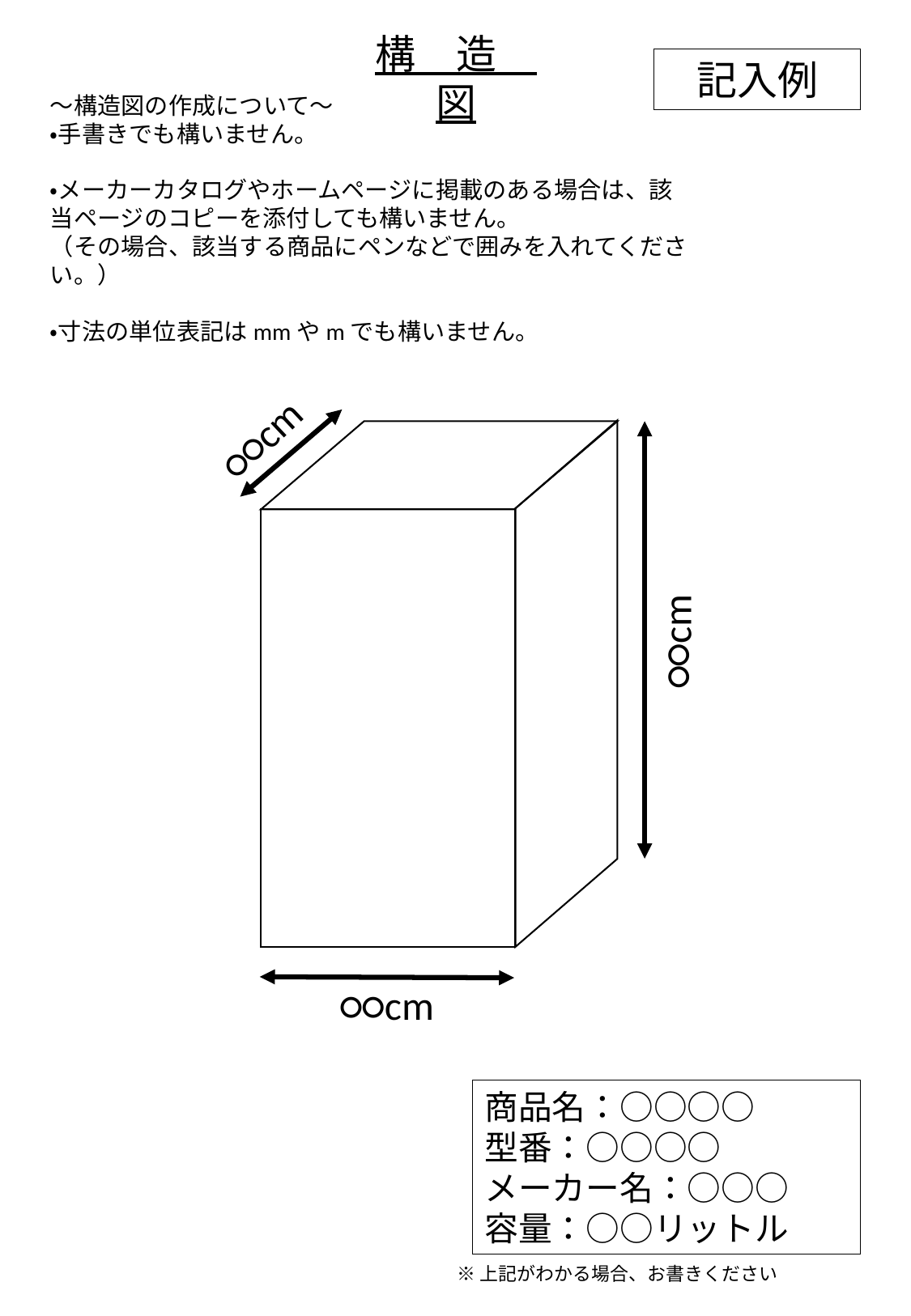

構　造　図
記入例
～構造図の作成について～
・手書きでも構いません。

・メーカーカタログやホームページに掲載のある場合は、該当ページのコピーを添付しても構いません。
（その場合、該当する商品にペンなどで囲みを入れてください。）

・寸法の単位表記はmmやmでも構いません。

○○cm

○○cm

○○cm
商品名：○○○○
型番：○○○○
メーカー名：○○○
容量：○○リットル
※上記がわかる場合、お書きください